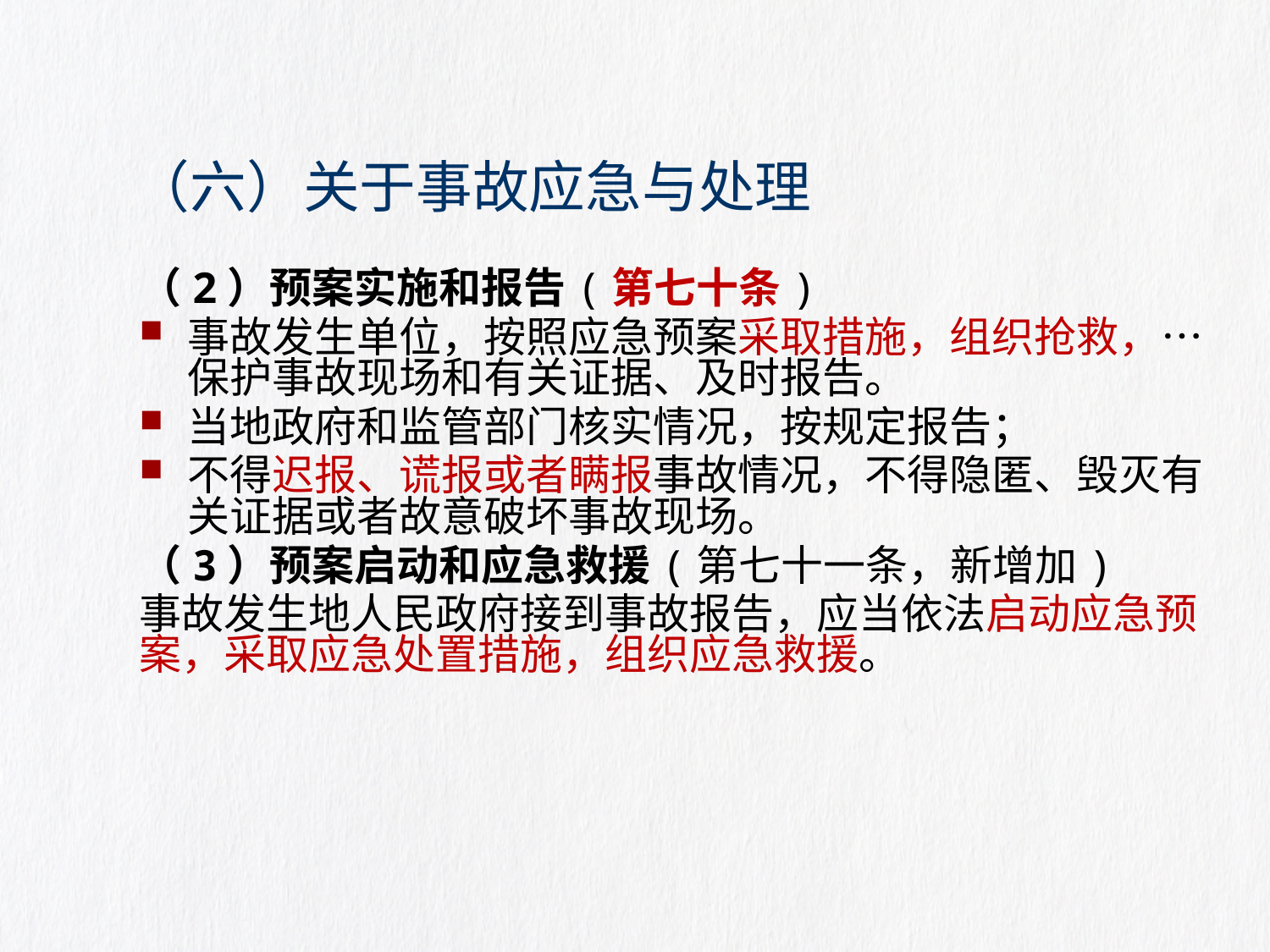

# （六）关于事故应急与处理
（2）预案实施和报告(第七十条)
事故发生单位，按照应急预案采取措施，组织抢救，…保护事故现场和有关证据、及时报告。
当地政府和监管部门核实情况，按规定报告；
不得迟报、谎报或者瞒报事故情况，不得隐匿、毁灭有关证据或者故意破坏事故现场。
（3）预案启动和应急救援(第七十一条，新增加)
事故发生地人民政府接到事故报告，应当依法启动应急预案，采取应急处置措施，组织应急救援。
55